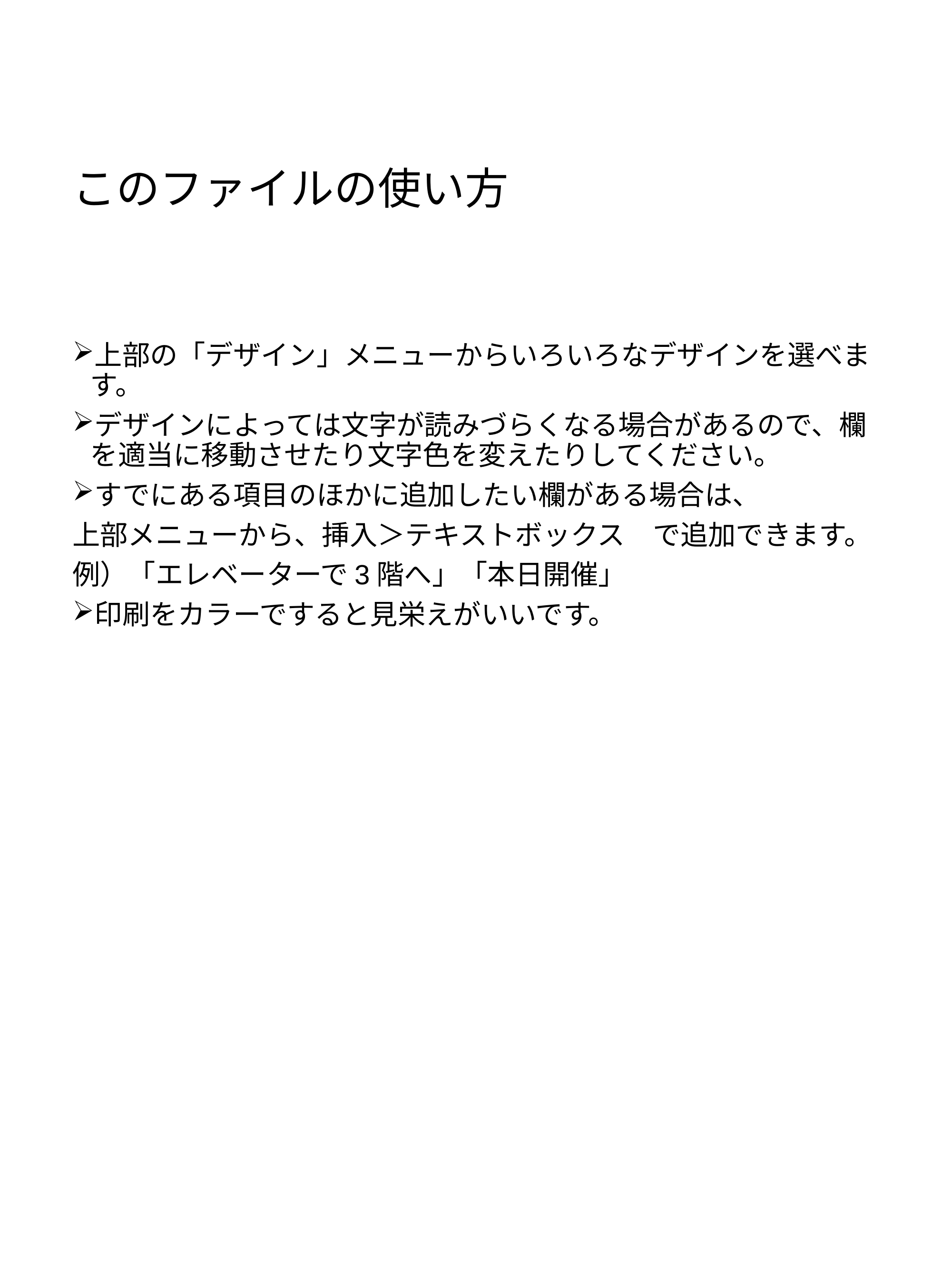

# このファイルの使い方
上部の「デザイン」メニューからいろいろなデザインを選べます。
デザインによっては文字が読みづらくなる場合があるので、欄を適当に移動させたり文字色を変えたりしてください。
すでにある項目のほかに追加したい欄がある場合は、
上部メニューから、挿入＞テキストボックス　で追加できます。
例）「エレベーターで3階へ」「本日開催」
印刷をカラーですると見栄えがいいです。